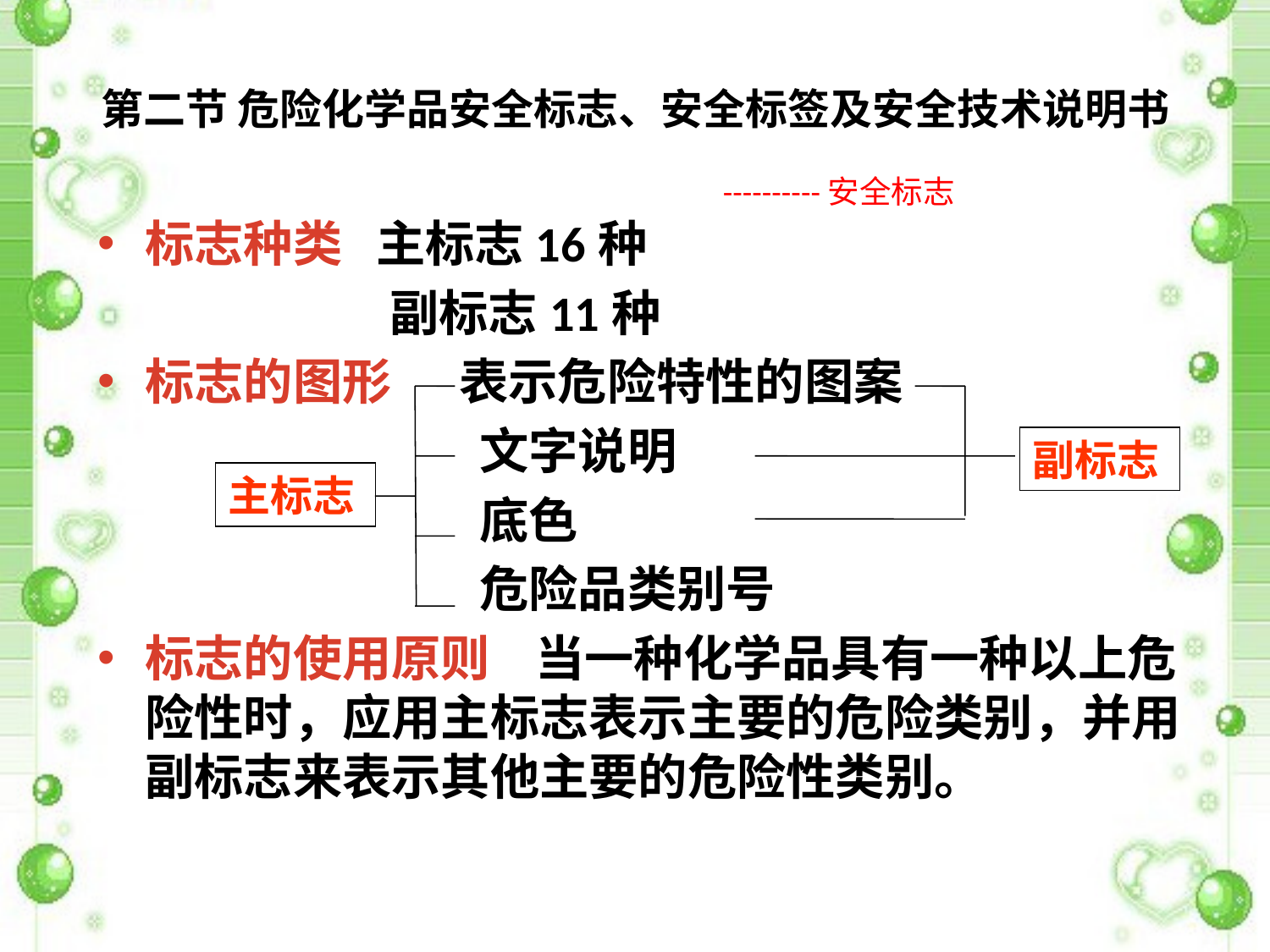

# 第二节 危险化学品安全标志、安全标签及安全技术说明书 ----------安全标志
标志种类   主标志16种
                         副标志11种
标志的图形      表示危险特性的图案
                                 文字说明
                                 底色
                                 危险品类别号
标志的使用原则    当一种化学品具有一种以上危险性时，应用主标志表示主要的危险类别，并用副标志来表示其他主要的危险性类别。

副标志
主标志